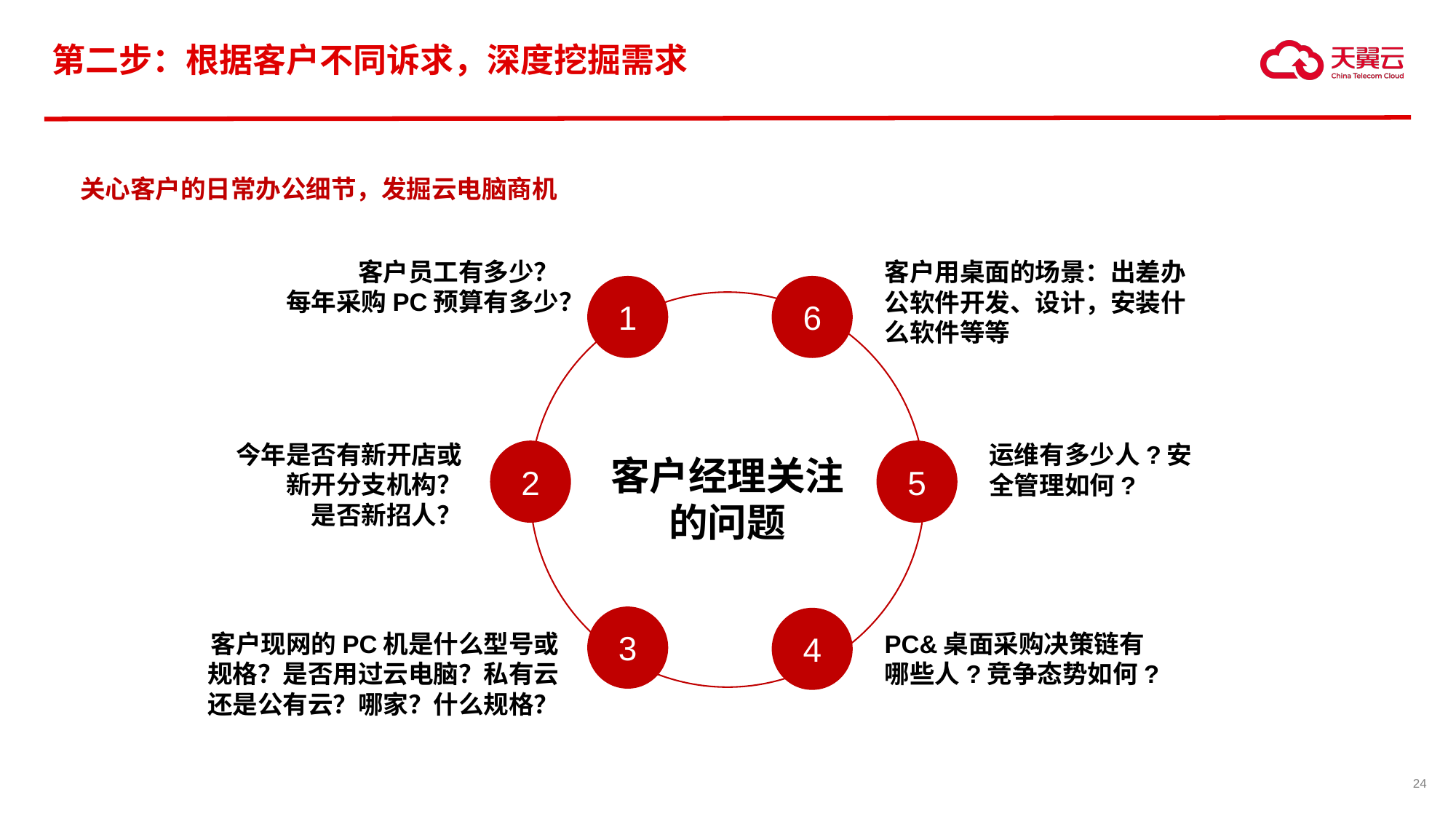

第二步：根据客户不同诉求，深度挖掘需求
关心客户的日常办公细节，发掘云电脑商机
客户员工有多少？
每年采购PC预算有多少？
客户用桌面的场景：出差办公软件开发、设计，安装什么软件等等
1
6

今年是否有新开店或新开分支机构？
是否新招人？

运维有多少人?安全管理如何?
2
5
客户经理关注的问题
3
4
客户现网的PC机是什么型号或规格？是否用过云电脑？私有云还是公有云？哪家？什么规格？
PC&桌面采购决策链有哪些人?竞争态势如何?